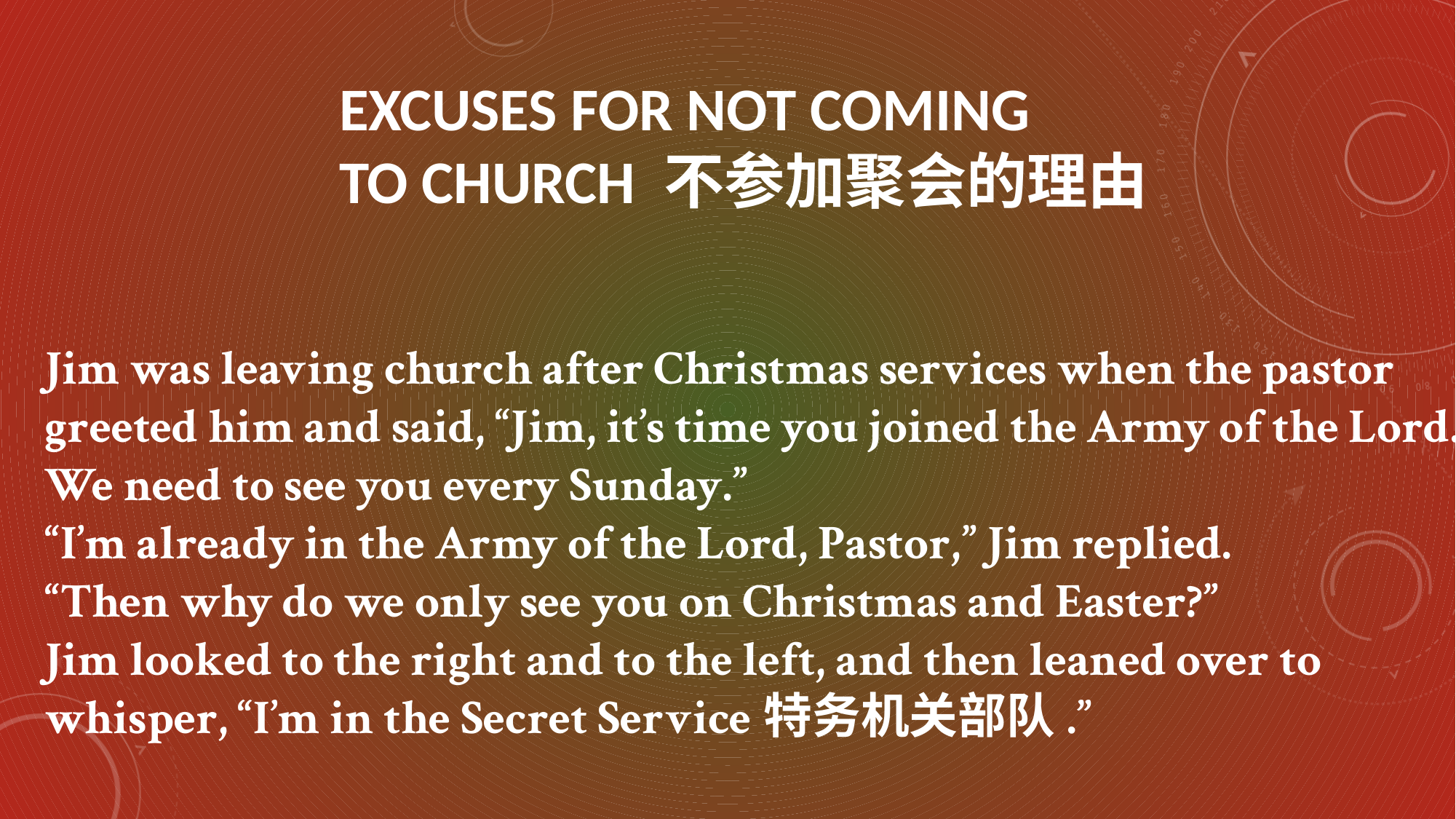

EXCUSES FOR NOT COMING
TO CHURCH 不参加聚会的理由
Jim was leaving church after Christmas services when the pastor greeted him and said, “Jim, it’s time you joined the Army of the Lord. We need to see you every Sunday.”
“I’m already in the Army of the Lord, Pastor,” Jim replied.
“Then why do we only see you on Christmas and Easter?”
Jim looked to the right and to the left, and then leaned over to whisper, “I’m in the Secret Service特务机关部队.”